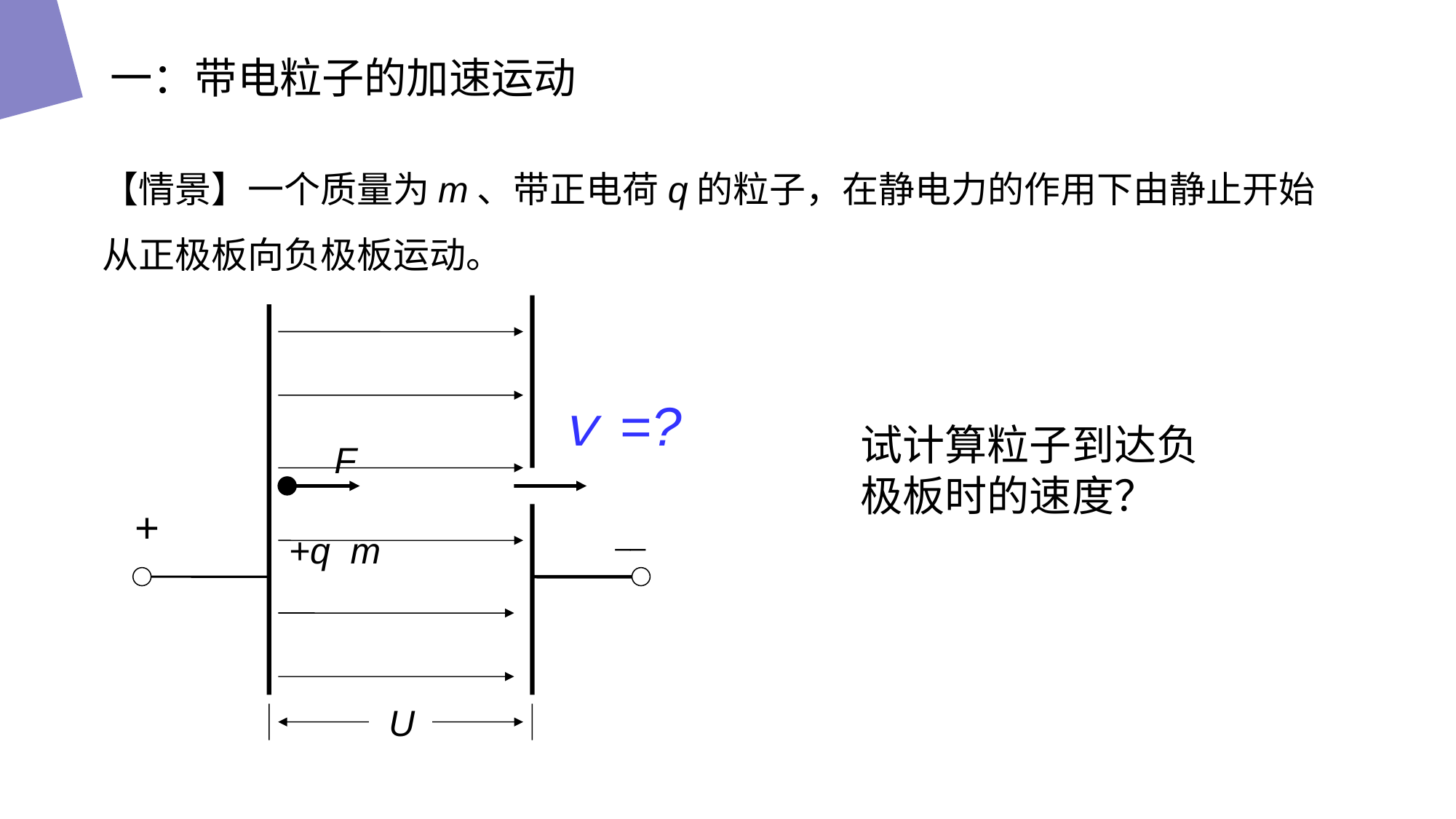

一：带电粒子的加速运动
【情景】一个质量为m、带正电荷q的粒子，在静电力的作用下由静止开始从正极板向负极板运动。

ｖ=?

试计算粒子到达负极板时的速度？
F

+

__
+q  m

U